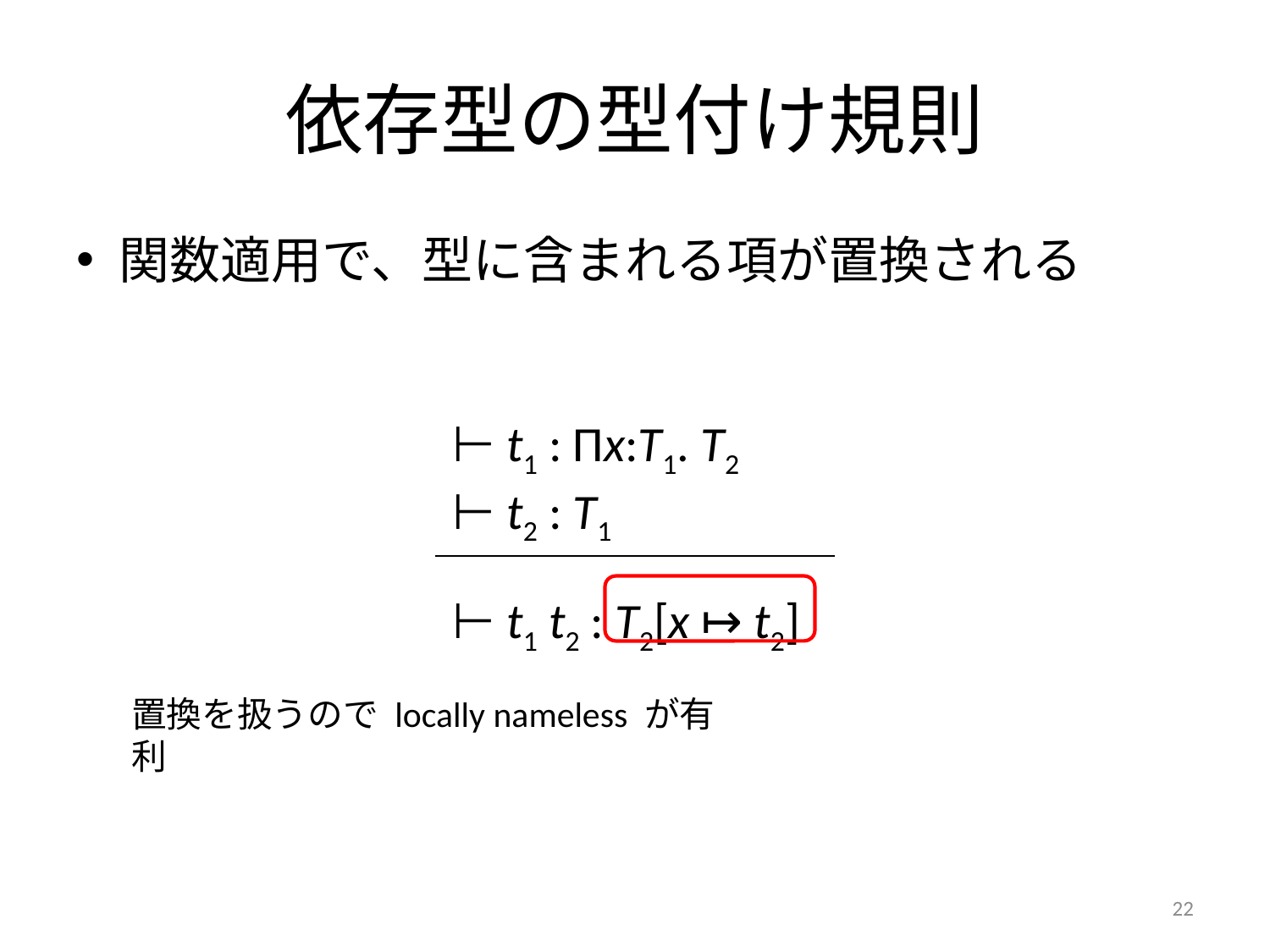

# 依存型の型付け規則
関数適用で、型に含まれる項が置換される
⊢ t1 : Πx:T1. T2
⊢ t2 : T1

⊢ t1 t2 : T2[x ↦ t2]

置換を扱うので locally nameless が有利
22